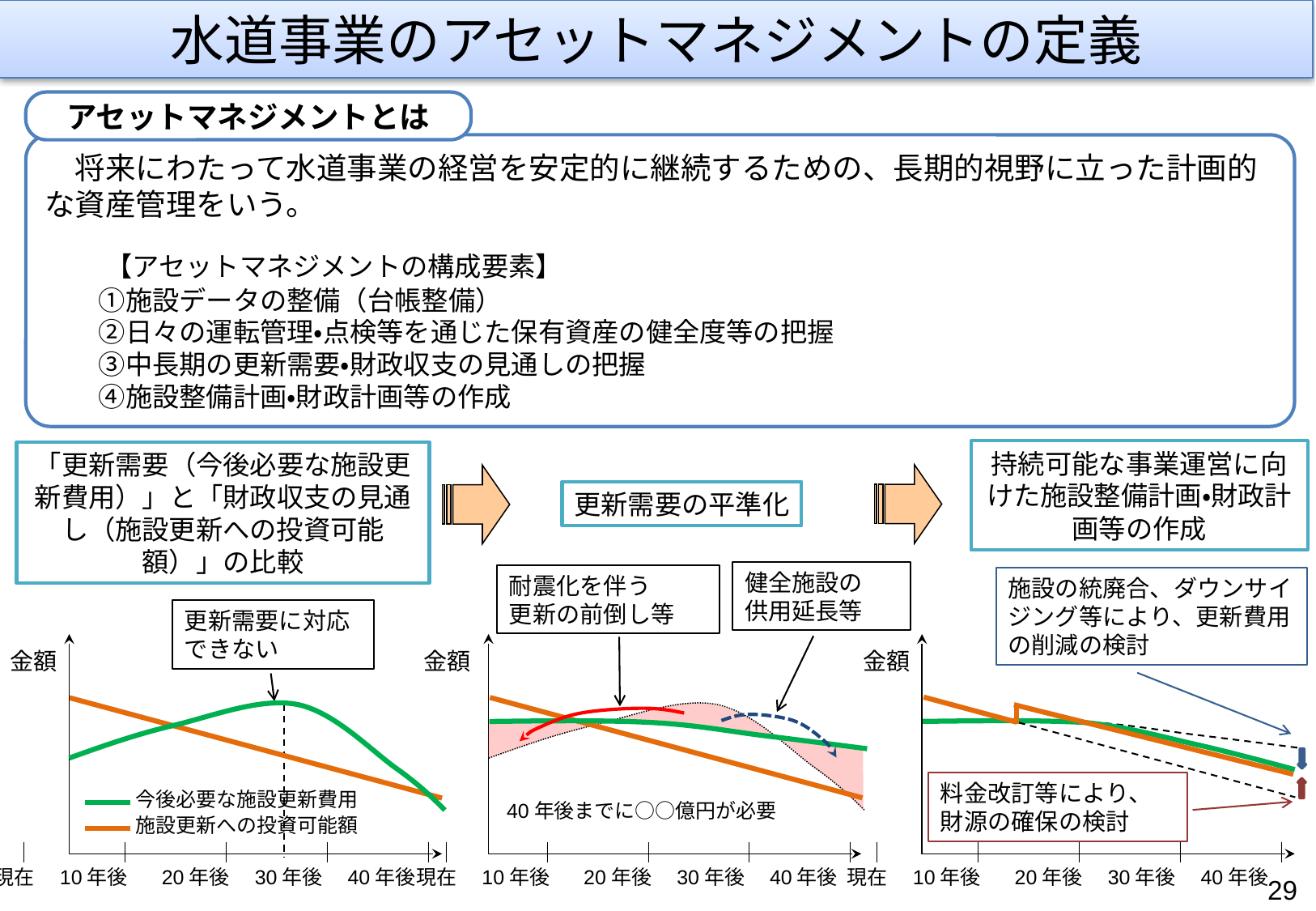

水道事業のアセットマネジメントの定義
アセットマネジメントとは

　将来にわたって水道事業の経営を安定的に継続するための、長期的視野に立った計画的な資産管理をいう。

　　【アセットマネジメントの構成要素】
　　①施設データの整備（台帳整備）
　　②日々の運転管理・点検等を通じた保有資産の健全度等の把握
　　③中長期の更新需要・財政収支の見通しの把握
　　④施設整備計画・財政計画等の作成

持続可能な事業運営に向けた施設整備計画・財政計画等の作成
「更新需要（今後必要な施設更新費用）」と「財政収支の見通し（施設更新への投資可能額）」の比較

更新需要の平準化
健全施設の
供用延長等
耐震化を伴う
更新の前倒し等
施設の統廃合、ダウンサイジング等により、更新費用の削減の検討
更新需要に対応できない

金額
金額
金額

料金改訂等により、財源の確保の検討

今後必要な施設更新費用
40年後までに○○億円が必要
施設更新への投資可能額
　｜　　　　｜　　　　｜　　　　｜　　　　｜
現在　10年後　  20年後　30年後　40年後
　｜　　　　｜　　　　｜　　　　｜　　　　｜
現在　10年後　  20年後　30年後　40年後
　｜　　　　｜　　　　｜　　　　｜　　　　｜
現在　10年後　  20年後　30年後　40年後
29